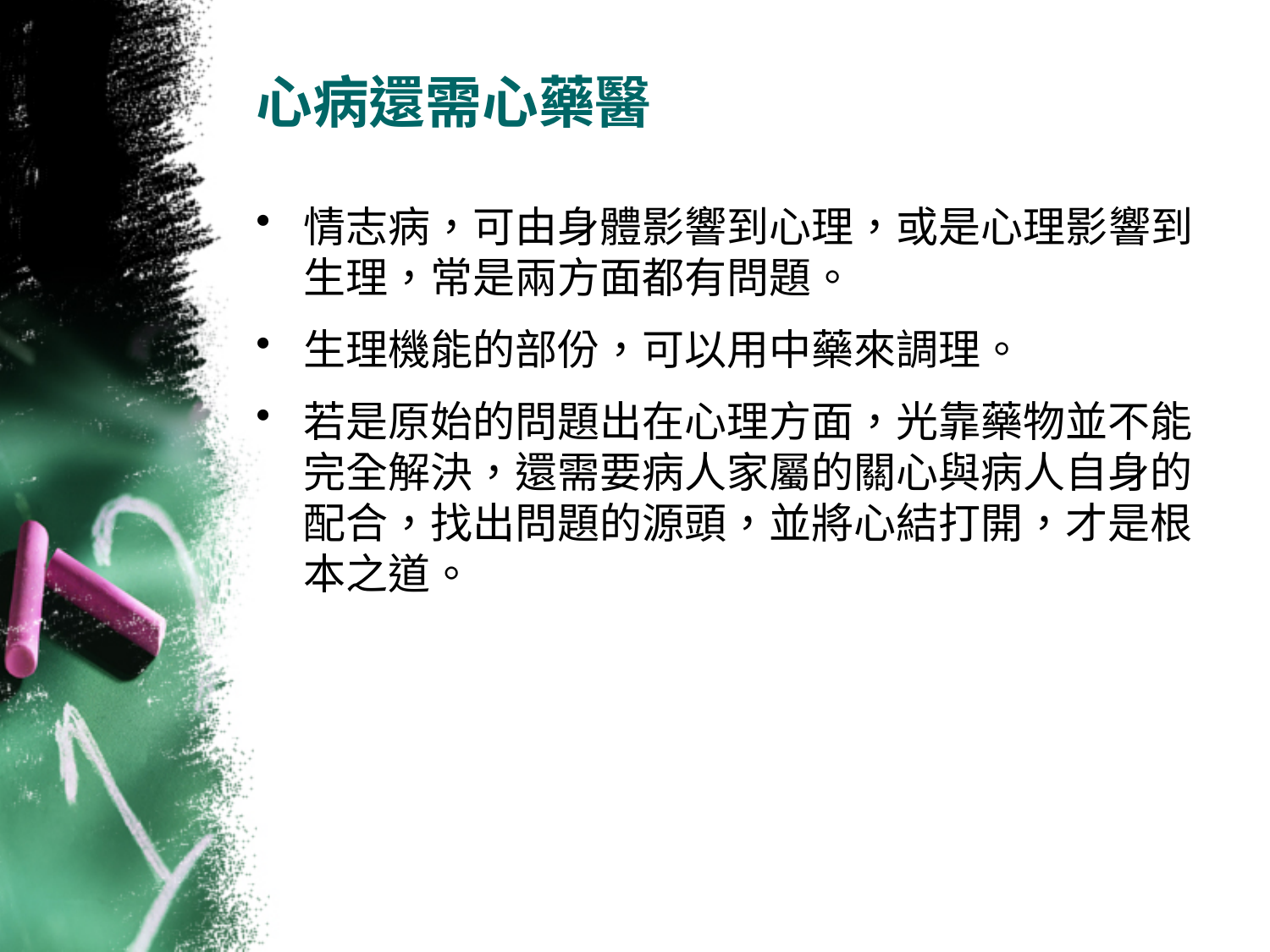

# 心病還需心藥醫
情志病，可由身體影響到心理，或是心理影響到生理，常是兩方面都有問題。
生理機能的部份，可以用中藥來調理。
若是原始的問題出在心理方面，光靠藥物並不能完全解決，還需要病人家屬的關心與病人自身的配合，找出問題的源頭，並將心結打開，才是根本之道。